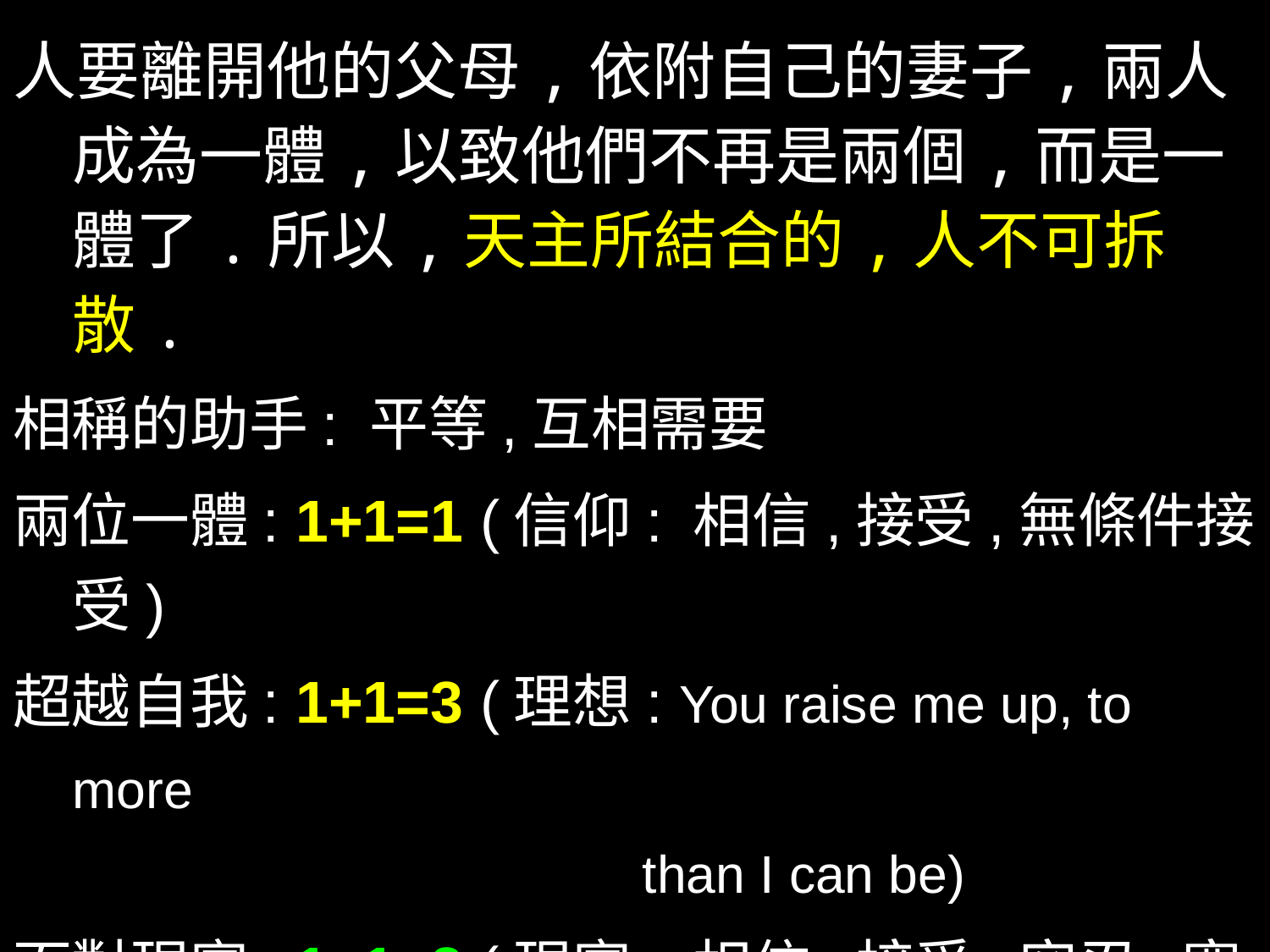

人要離開他的父母,依附自己的妻子,兩人成為一體,以致他們不再是兩個,而是一體了.所以,天主所結合的,人不可拆散.
相稱的助手: 平等,互相需要
兩位一體: 1+1=1 (信仰: 相信,接受,無條件接受)
超越自我: 1+1=3 (理想: You raise me up, to more
                                       than I can be)
面對現實: 1+1=2 (現實: 相信,接受,容忍,寬恕)